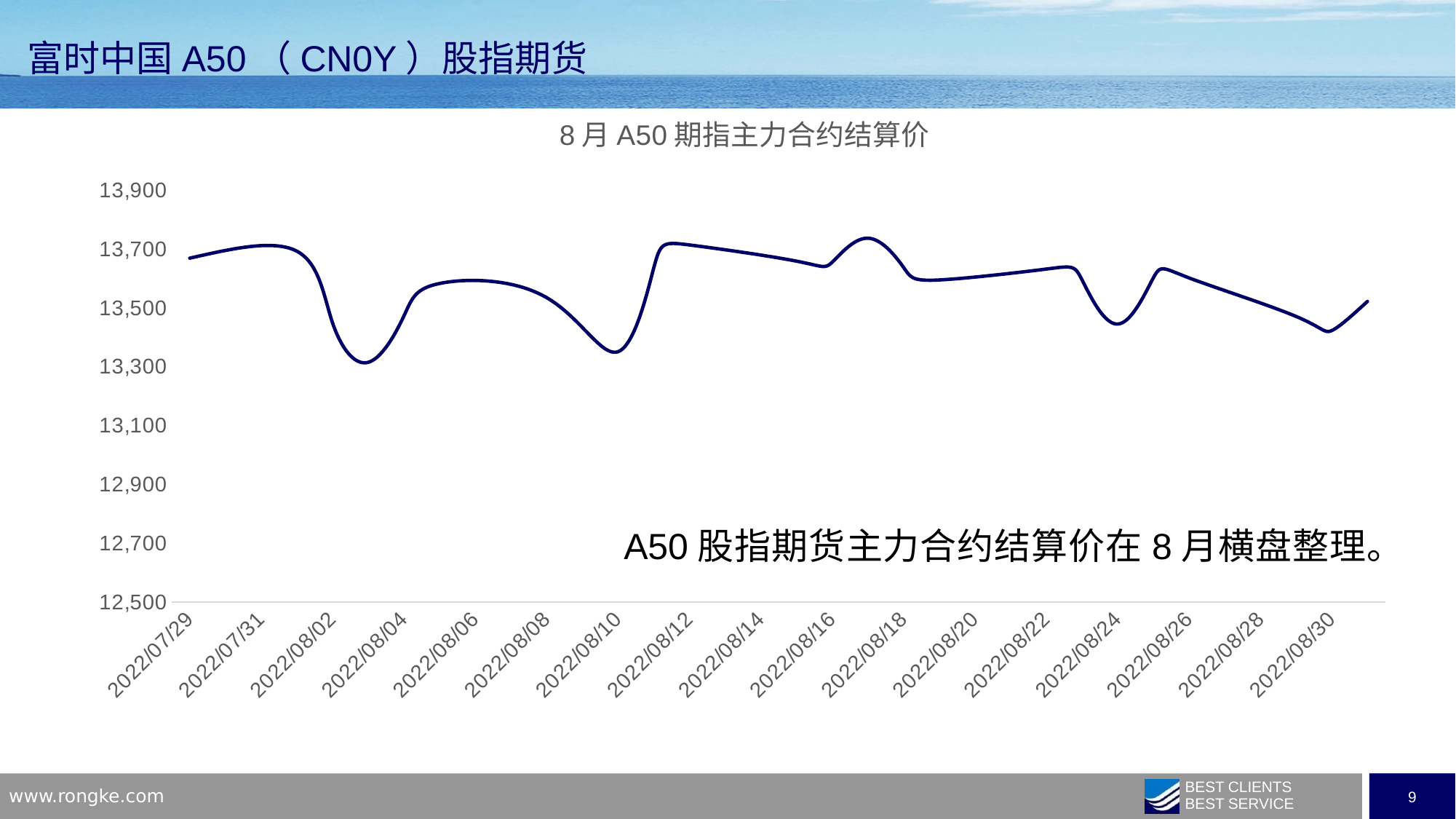

# 富时中国A50（CN0Y）股指期货

### Chart: 8月A50期指主力合约结算价

| Category | 4月富时中国A50（CN0Y）期指主力 |
|---|---|
| 44771 | 13669.0 |
| 44774 | 13693.0 |
| 44775 | 13450.0 |
| 44776 | 13315.0 |
| 44777 | 13472.0 |
| 44778 | 13583.0 |
| 44781 | 13535.0 |
| 44783 | 13351.0 |
| 44784 | 13635.0 |
| 44785 | 13714.0 |
| 44788 | 13659.0 |
| 44789 | 13655.0 |
| 44790 | 13737.0 |
| 44791 | 13638.0 |
| 44792 | 13595.0 |
| 44795 | 13632.0 |
| 44796 | 13596.0 |
| 44797 | 13445.0 |
| 44798 | 13602.0 |
| 44799 | 13602.0 |
| 44802 | 13471.0 |
| 44803 | 13423.0 |
| 44804 | 13522.0 |
A50股指期货主力合约结算价在8月横盘整理。